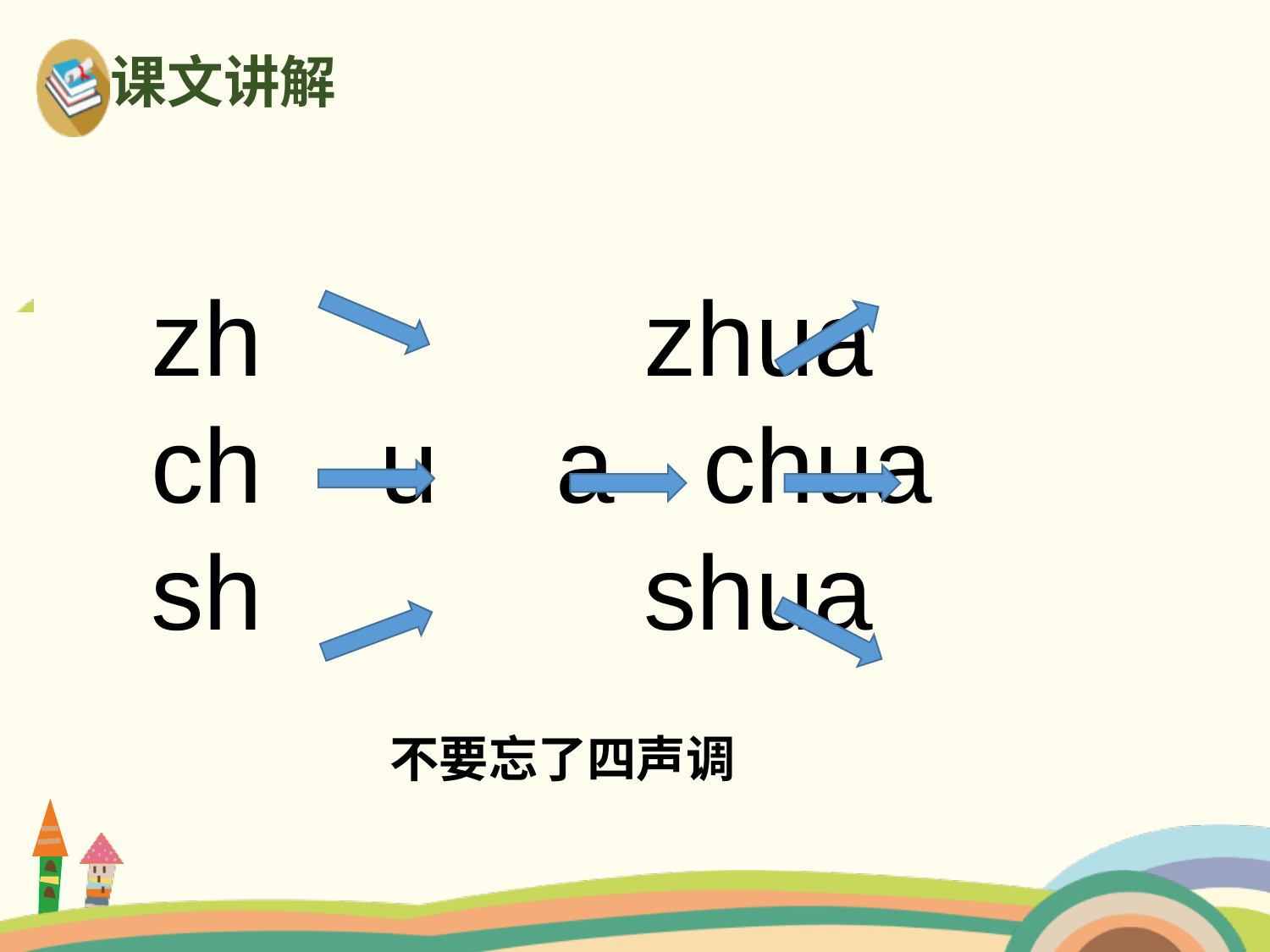

课文讲解
zh             zhua
ch    u    a   chua
sh             shua

不要忘了四声调